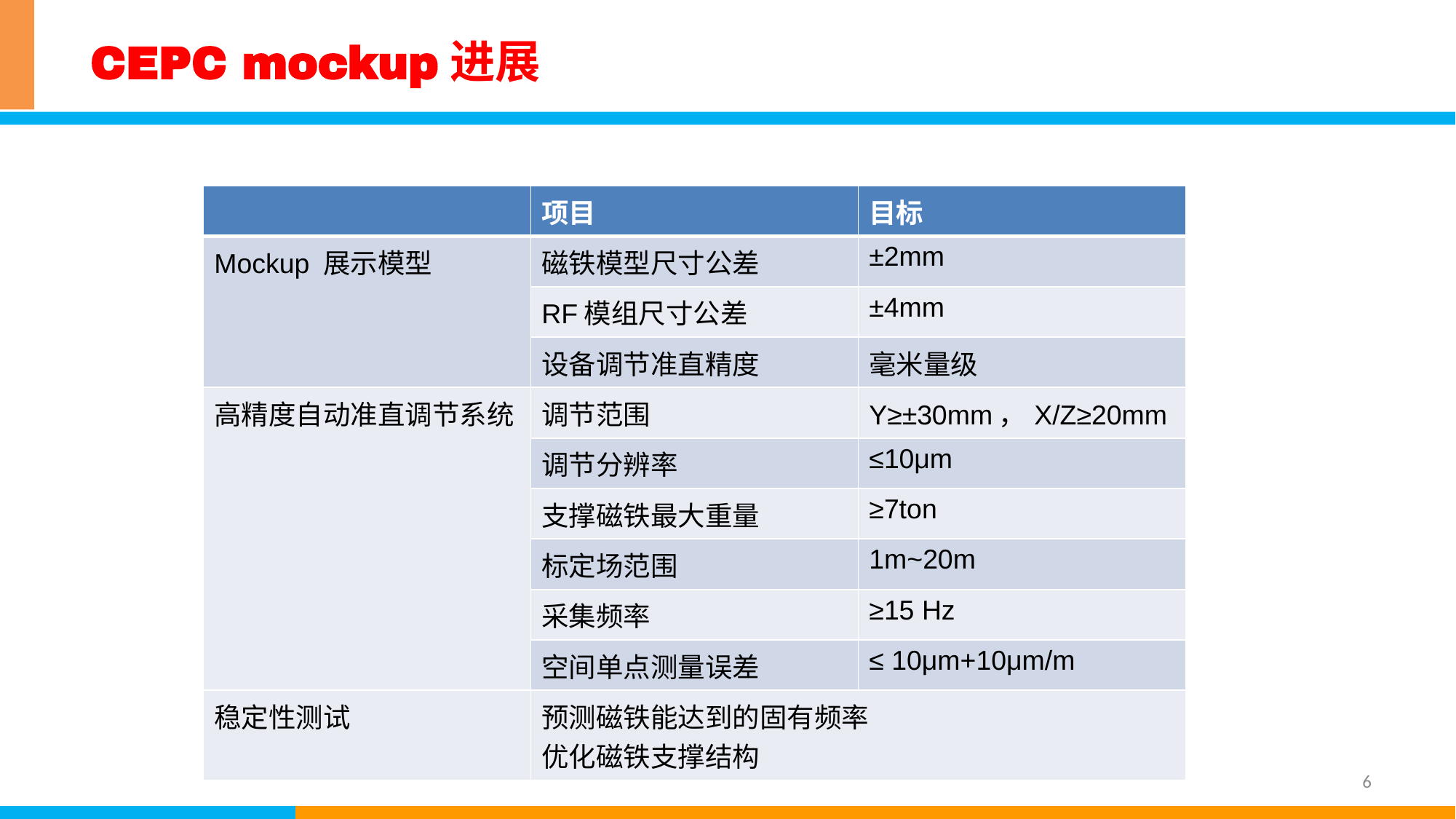

# CEPC mockup进展
|  | 项目 | 目标 |
| --- | --- | --- |
| Mockup 展示模型 | 磁铁模型尺寸公差 | ±2mm |
|  | RF模组尺寸公差 | ±4mm |
|  | 设备调节准直精度 | 毫米量级 |
| 高精度自动准直调节系统 | 调节范围 | Y≥±30mm，X/Z≥20mm |
|  | 调节分辨率 | ≤10μm |
|  | 支撑磁铁最大重量 | ≥7ton |
|  | 标定场范围 | 1m~20m |
|  | 采集频率 | ≥15 Hz |
|  | 空间单点测量误差 | ≤ 10μm+10μm/m |
| 稳定性测试 | 预测磁铁能达到的固有频率 优化磁铁支撑结构 |  |
6